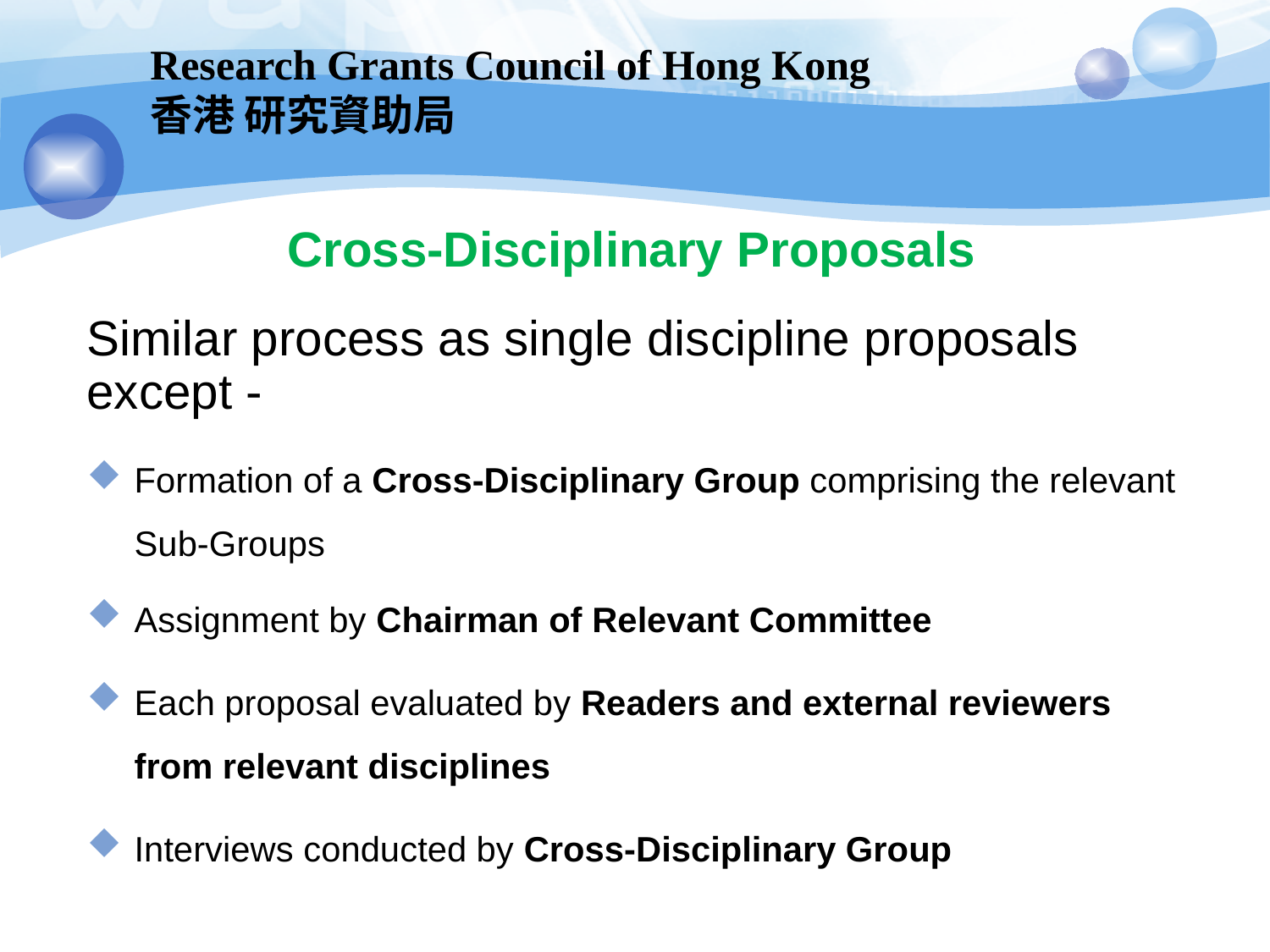

Research Grants Council of Hong Kong
香港 研究資助局
#
Cross-Disciplinary Proposals
Similar process as single discipline proposals except -
Formation of a Cross-Disciplinary Group comprising the relevant Sub-Groups
Assignment by Chairman of Relevant Committee
Each proposal evaluated by Readers and external reviewers from relevant disciplines
Interviews conducted by Cross-Disciplinary Group